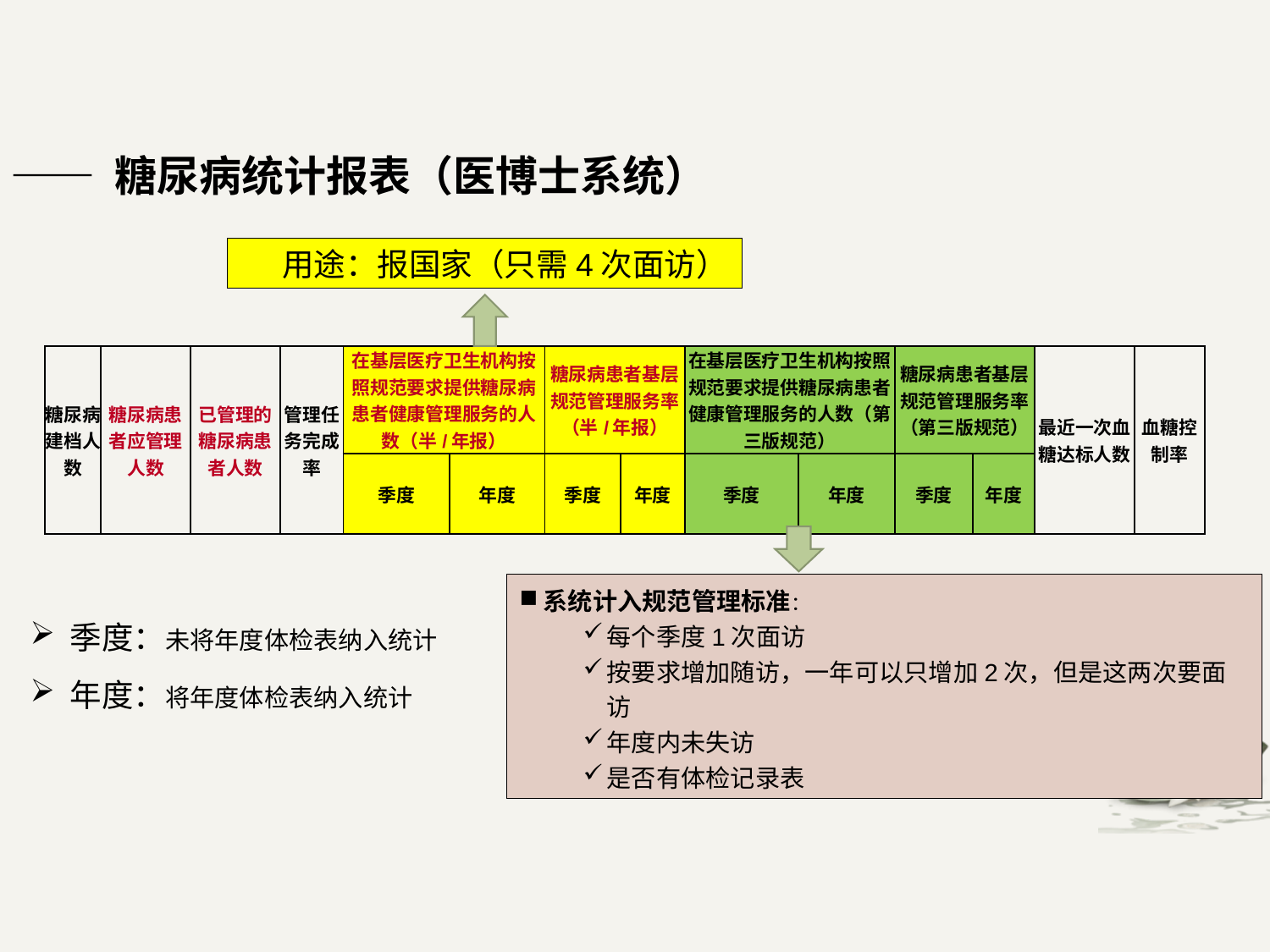

—— 糖尿病统计报表（医博士系统）
用途：报国家（只需4次面访）

| 糖尿病建档人数 | 糖尿病患者应管理人数 | 已管理的糖尿病患者人数 | 管理任务完成率 | 在基层医疗卫生机构按照规范要求提供糖尿病患者健康管理服务的人数（半/年报） |  | 糖尿病患者基层规范管理服务率（半/年报） |  | 在基层医疗卫生机构按照规范要求提供糖尿病患者健康管理服务的人数（第三版规范） |  | 糖尿病患者基层规范管理服务率（第三版规范） |  | 最近一次血糖达标人数 | 血糖控制率 |
| --- | --- | --- | --- | --- | --- | --- | --- | --- | --- | --- | --- | --- | --- |
|  |  |  |  | 季度 | 年度 | 季度 | 年度 | 季度 | 年度 | 季度 | 年度 |  |  |

系统计入规范管理标准：
每个季度1次面访
按要求增加随访，一年可以只增加2次，但是这两次要面访
年度内未失访
是否有体检记录表
季度：未将年度体检表纳入统计
年度：将年度体检表纳入统计